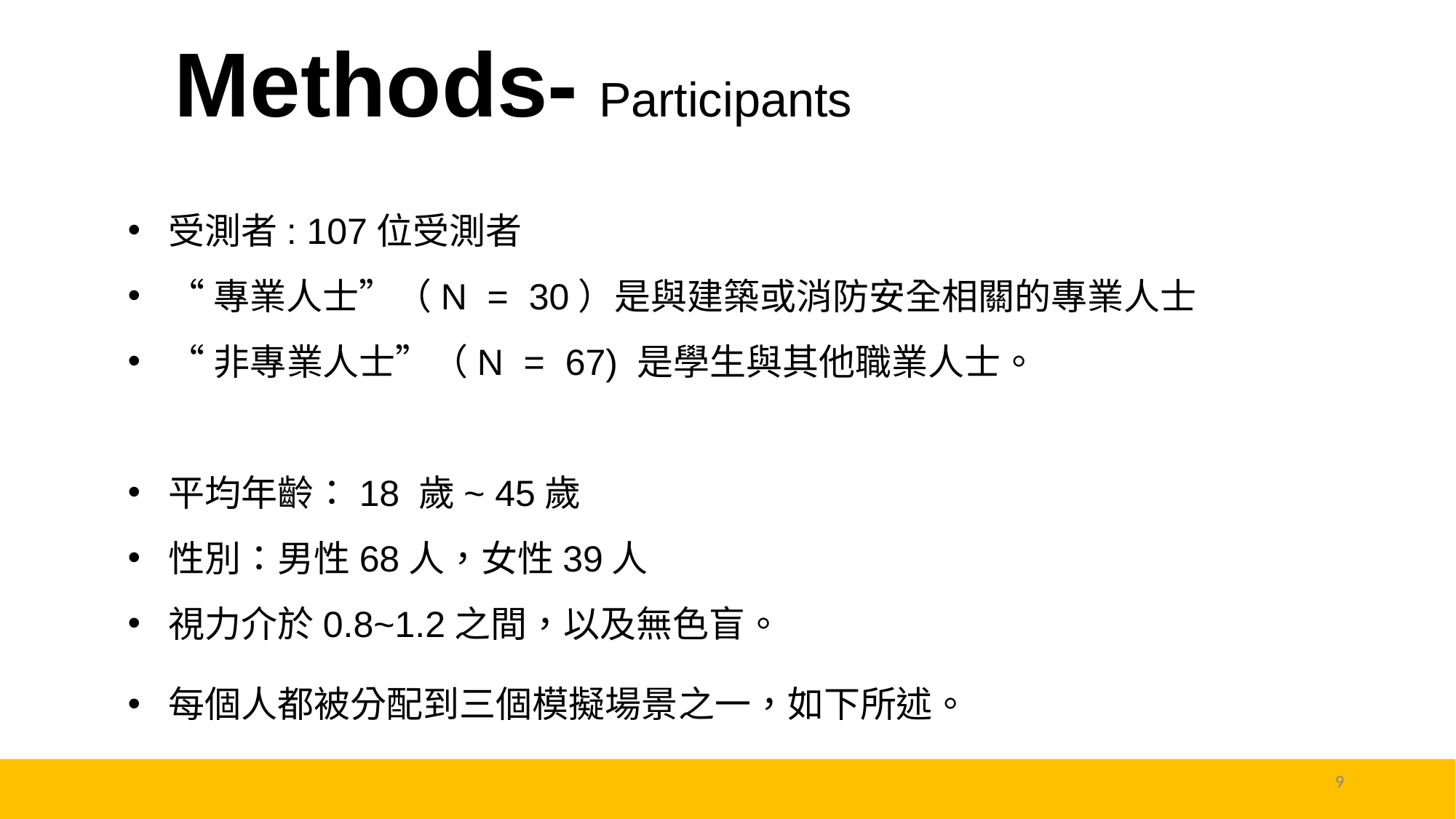

# Methods- Participants
受測者: 107位受測者
“專業人士”（N  =  30）是與建築或消防安全相關的專業人士
“非專業人士”（N  =  67) 是學生與其他職業人士。

平均年齡：18 歲~ 45歲
性別：男性68人，女性39人
視力介於0.8~1.2之間，以及無色盲。
每個人都被分配到三個模擬場景之一，如下所述。

9